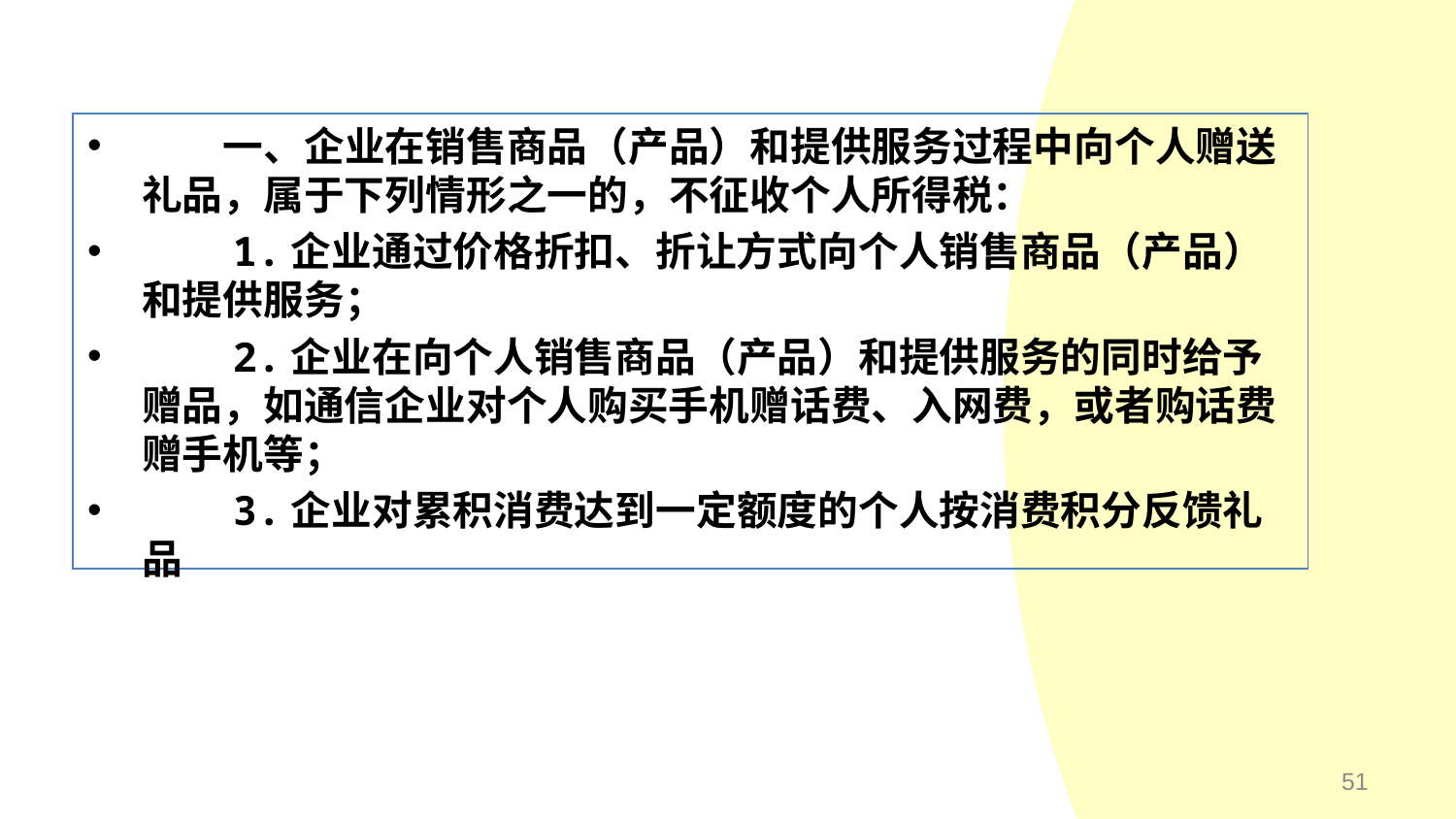

一、企业在销售商品（产品）和提供服务过程中向个人赠送礼品，属于下列情形之一的，不征收个人所得税：
　　1.企业通过价格折扣、折让方式向个人销售商品（产品）和提供服务；
　　2.企业在向个人销售商品（产品）和提供服务的同时给予赠品，如通信企业对个人购买手机赠话费、入网费，或者购话费赠手机等；
　　3.企业对累积消费达到一定额度的个人按消费积分反馈礼品
51